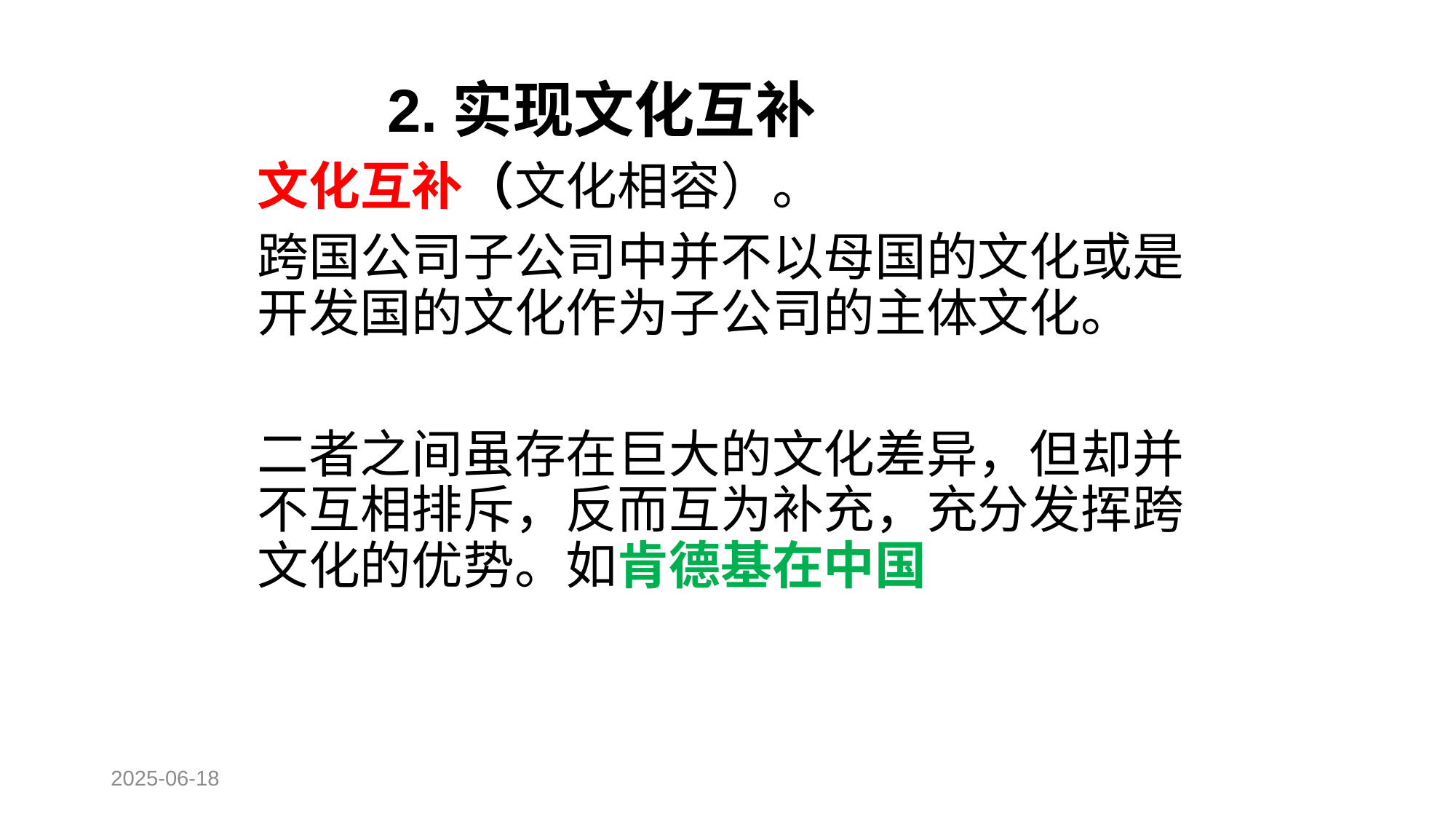

2.实现文化互补
文化互补（文化相容）。
跨国公司子公司中并不以母国的文化或是开发国的文化作为子公司的主体文化。

二者之间虽存在巨大的文化差异，但却并不互相排斥，反而互为补充，充分发挥跨文化的优势。如肯德基在中国

2025-06-18